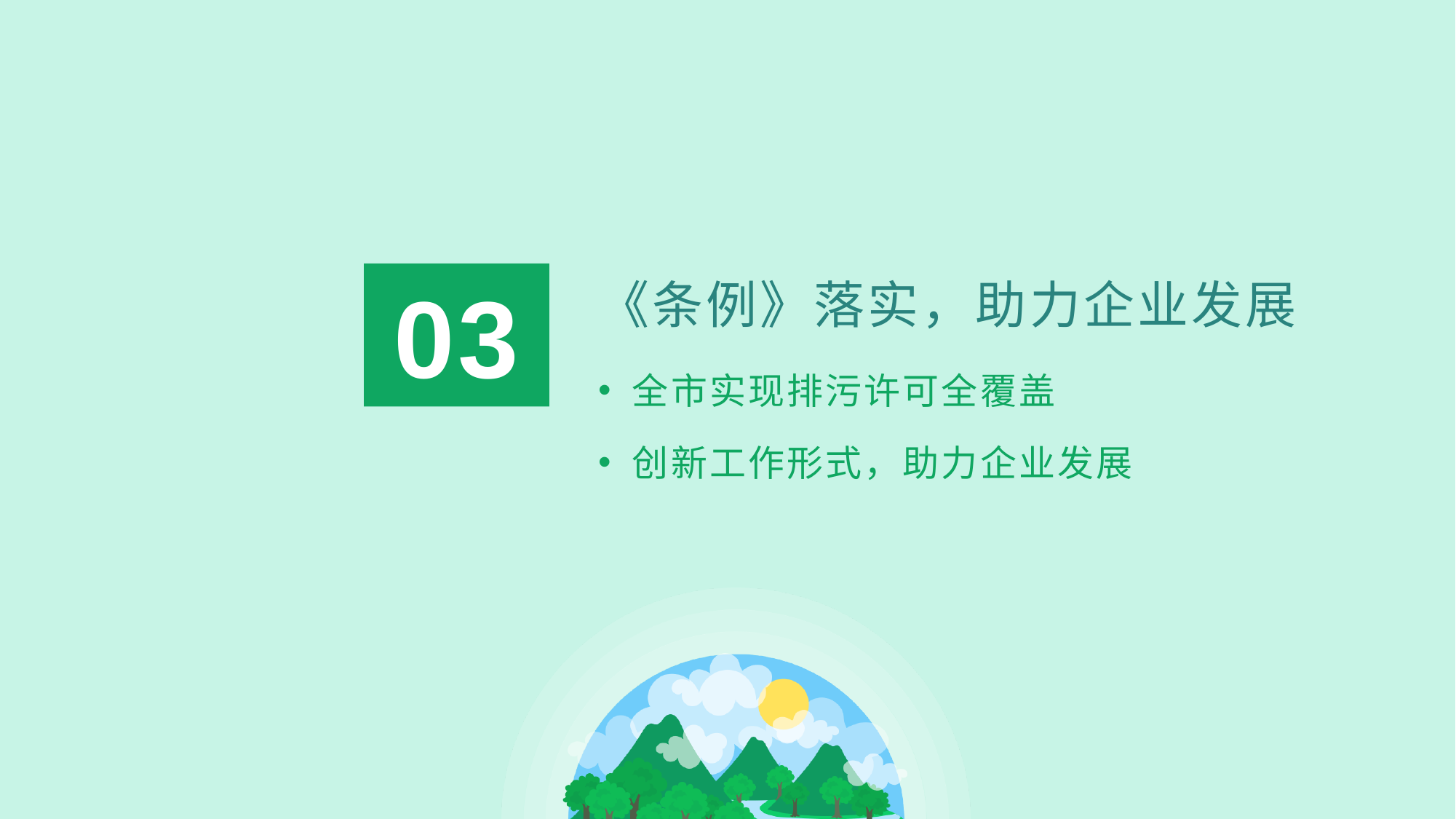

# 《条例》落实，助力企业发展
03

全市实现排污许可全覆盖
创新工作形式，助力企业发展